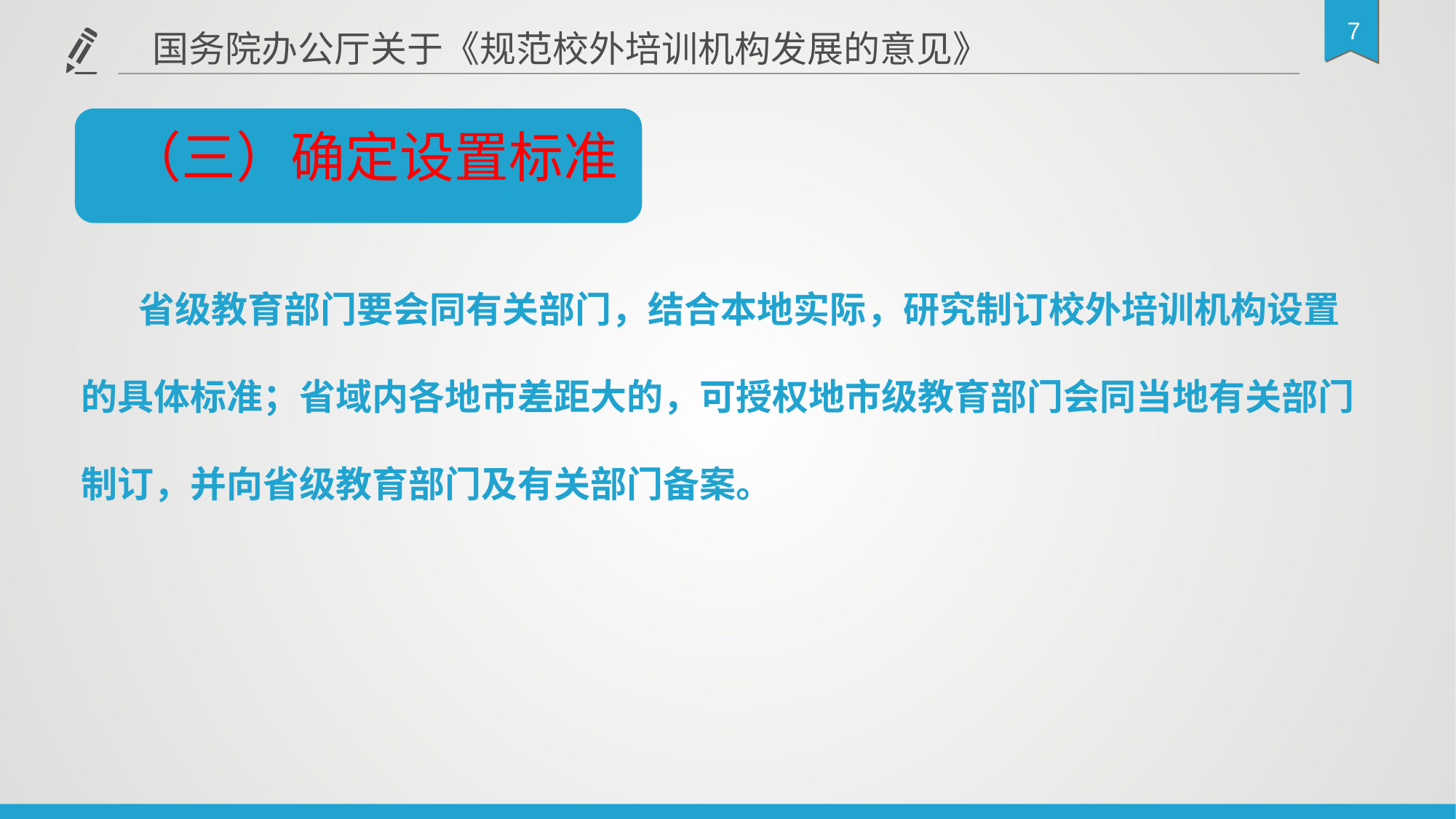

国务院办公厅关于《规范校外培训机构发展的意见》

（三）确定设置标准
      省级教育部门要会同有关部门，结合本地实际，研究制订校外培训机构设置的具体标准；省域内各地市差距大的，可授权地市级教育部门会同当地有关部门制订，并向省级教育部门及有关部门备案。